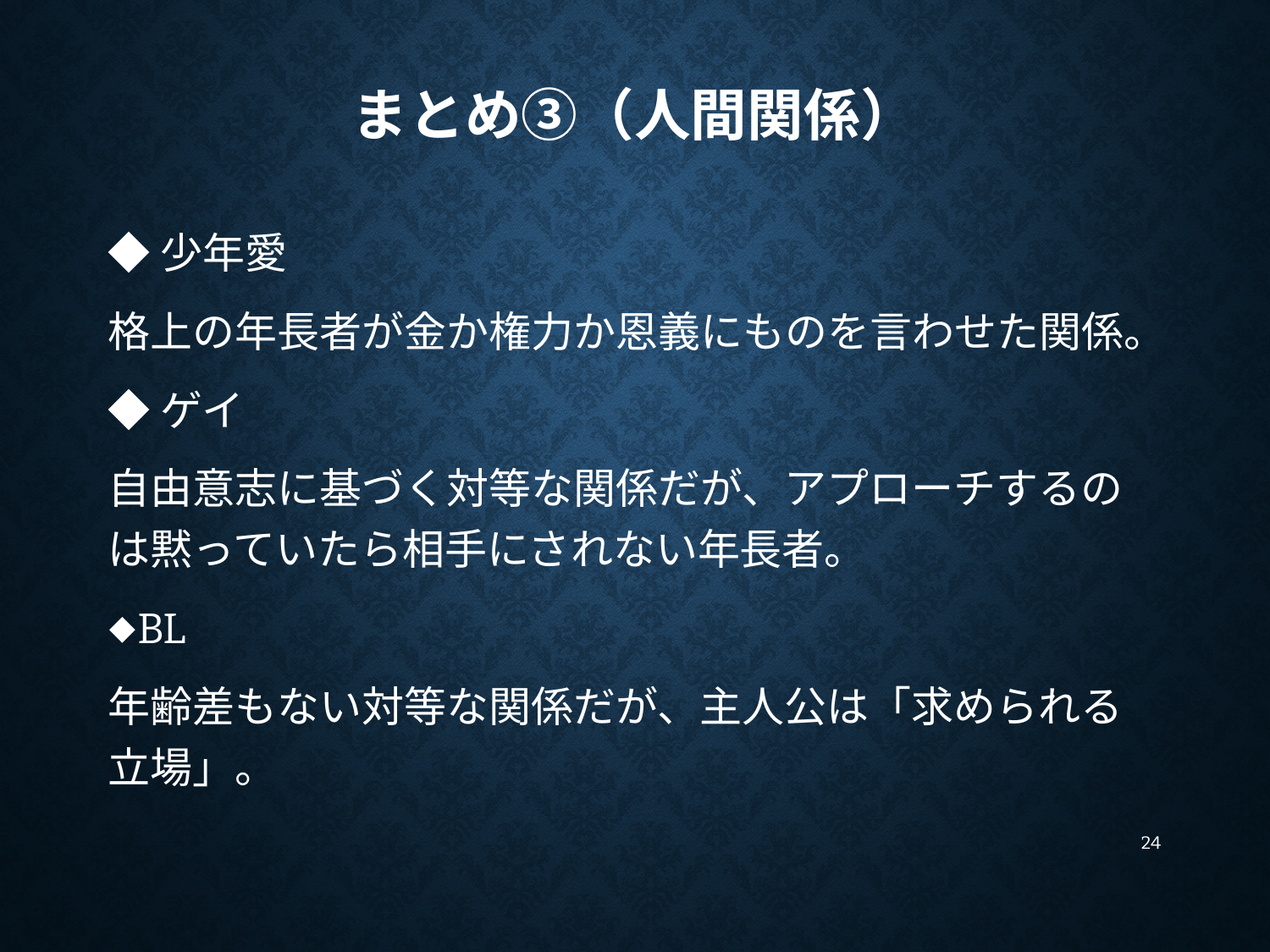

# まとめ③（人間関係）
◆少年愛
格上の年長者が金か権力か恩義にものを言わせた関係。
◆ゲイ
自由意志に基づく対等な関係だが、アプローチするのは黙っていたら相手にされない年長者。
◆BL
年齢差もない対等な関係だが、主人公は「求められる立場」。
24